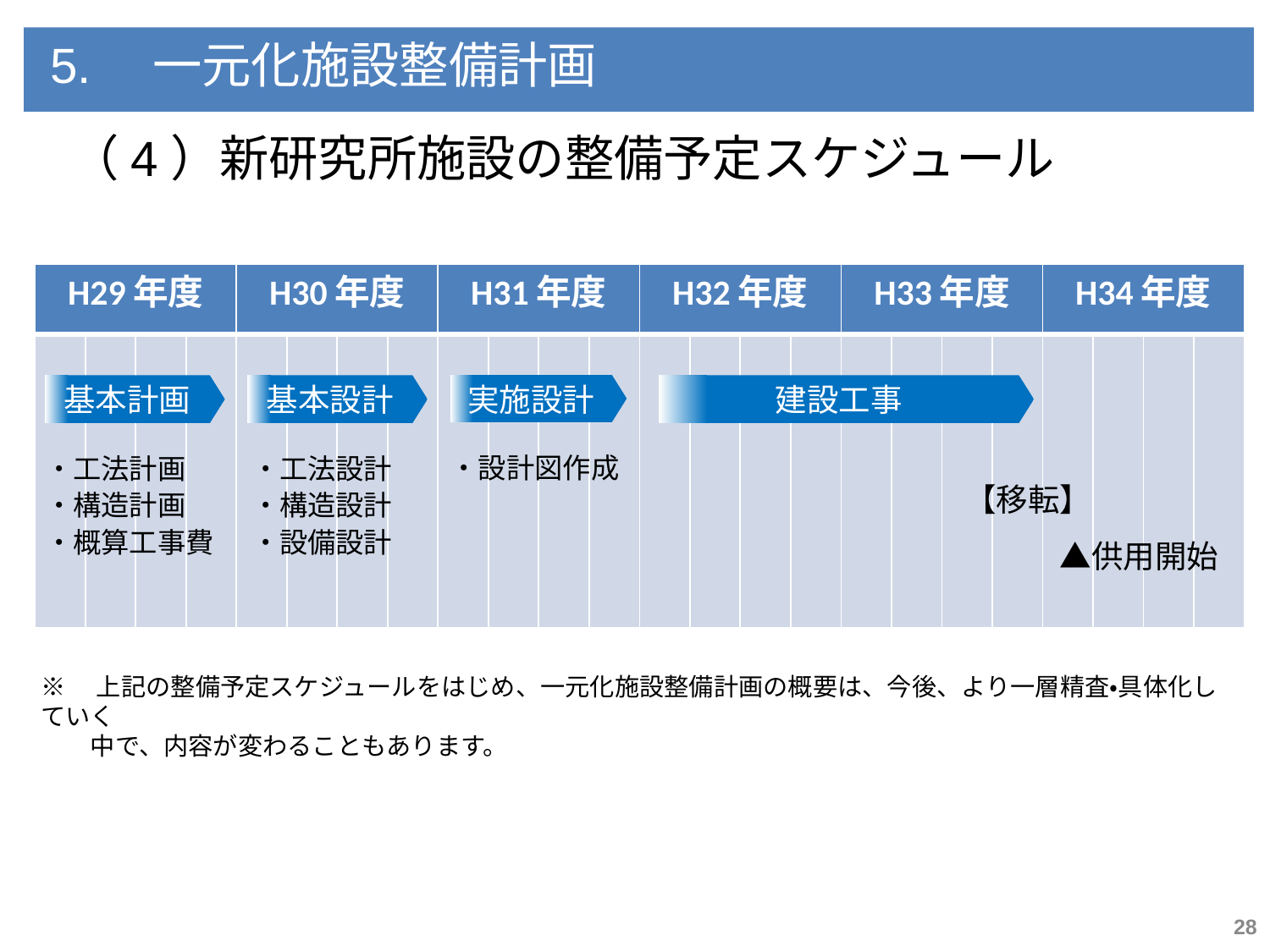

5.　一元化施設整備計画
（4）新研究所施設の整備予定スケジュール
| H29年度 |  |  |  | H30年度 |  |  |  | H31年度 |  |  |  | H32年度 |  |  |  | H33年度 |  |  |  | H34年度 |  |  |  |
| --- | --- | --- | --- | --- | --- | --- | --- | --- | --- | --- | --- | --- | --- | --- | --- | --- | --- | --- | --- | --- | --- | --- | --- |
|  |  |  |  |  |  |  |  |  |  |  |  |  |  |  |  |  |  |  |  |  |  |  |  |
基本計画
基本設計
実施設計
建設工事
【移転】
　　　▲供用開始
・工法計画
・構造計画
・概算工事費
・工法設計
・構造設計
・設備設計
・設計図作成

※　上記の整備予定スケジュールをはじめ、一元化施設整備計画の概要は、今後、より一層精査・具体化していく
　　中で、内容が変わることもあります。
28